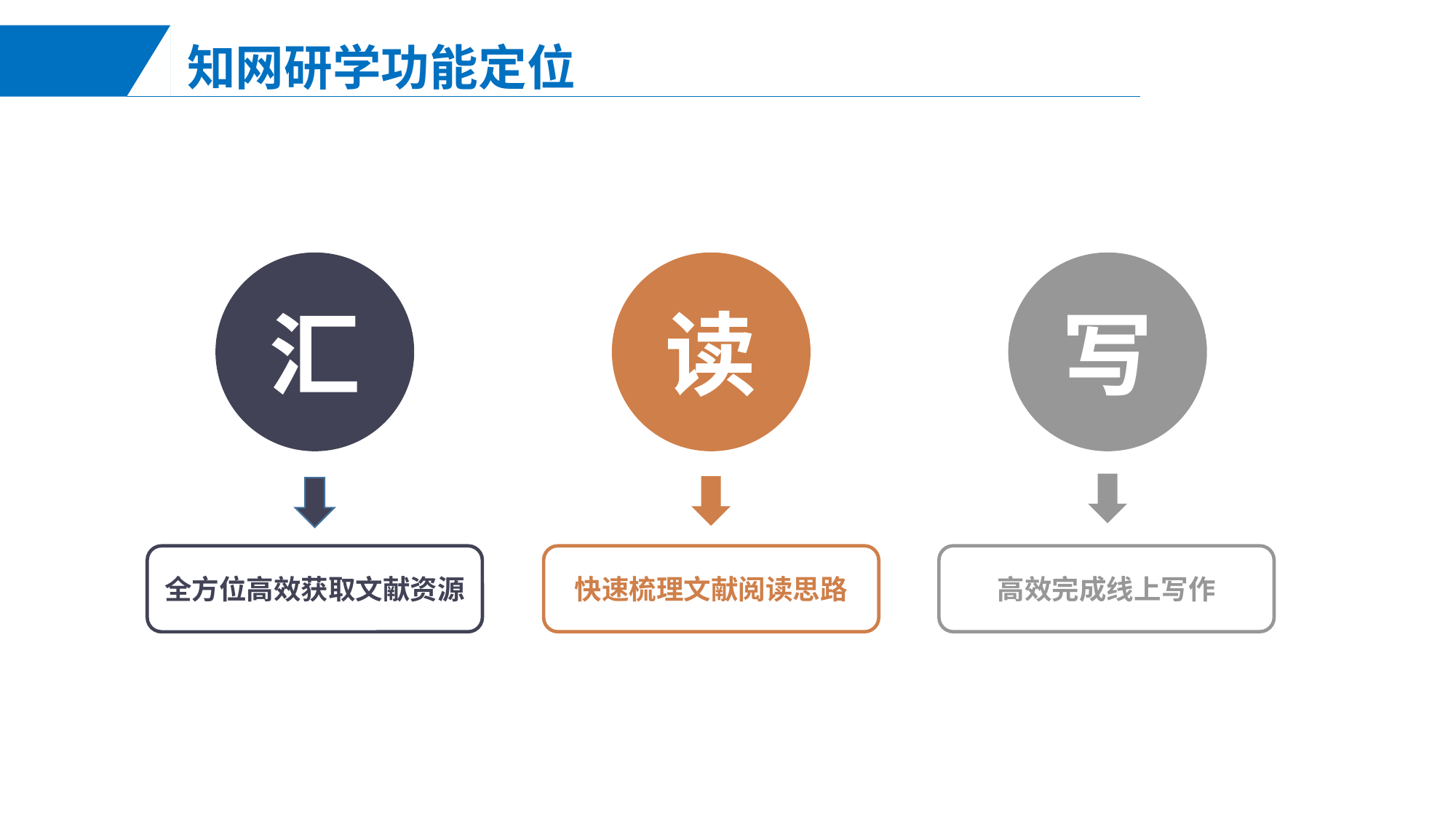

知网研学功能定位

汇
读
写

高效完成线上写作
快速梳理文献阅读思路
全方位高效获取文献资源